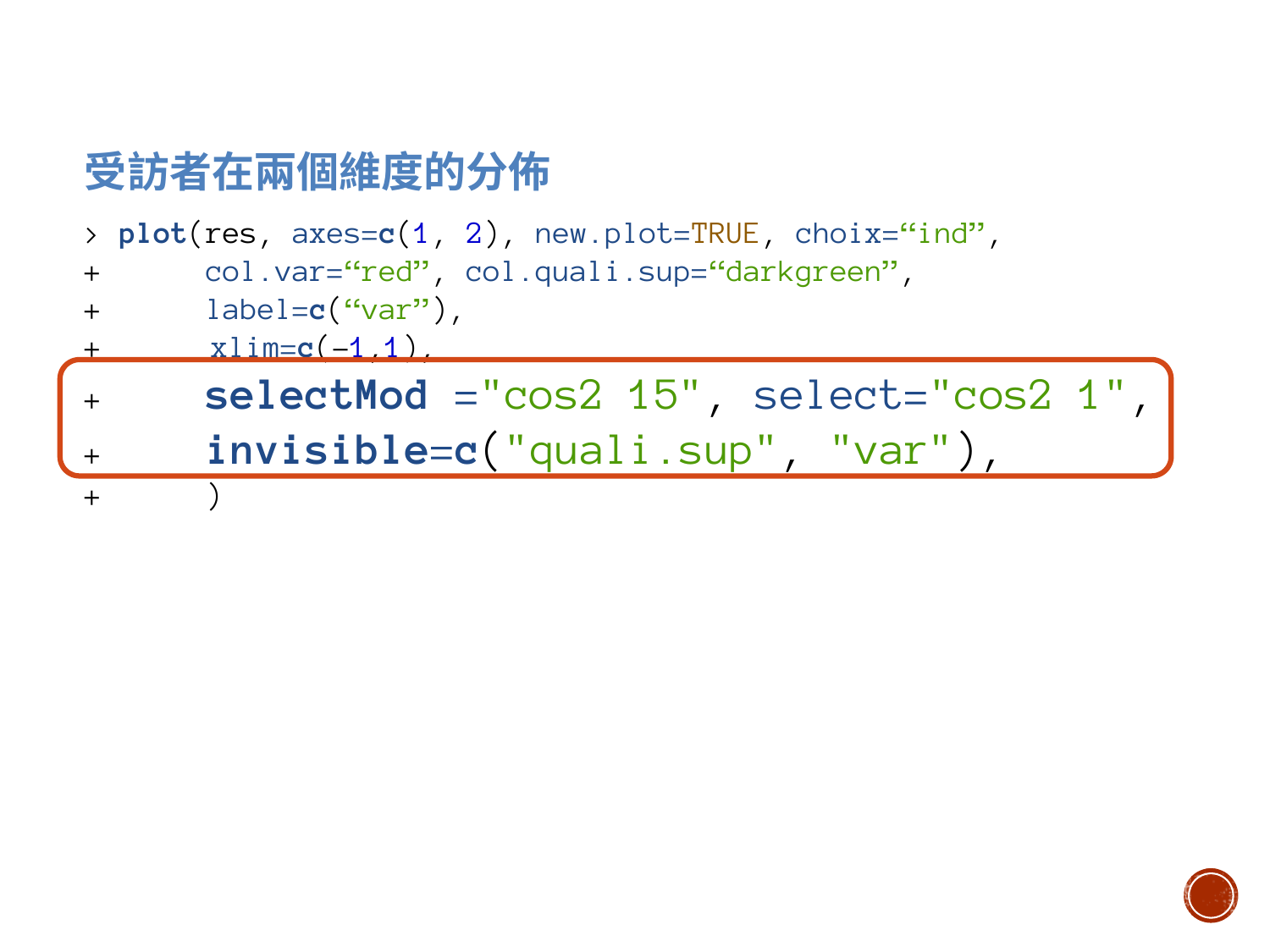

受訪者在兩個維度的分佈
> plot(res, axes=c(1, 2), new.plot=TRUE, choix=“ind”,
+      col.var=“red”, col.quali.sup=“darkgreen”,
+      label=c(“var”),
+ 	xlim=c(-1,1),
+      selectMod ="cos2 15", select="cos2 1",
+      invisible=c("quali.sup", "var"),
+      )